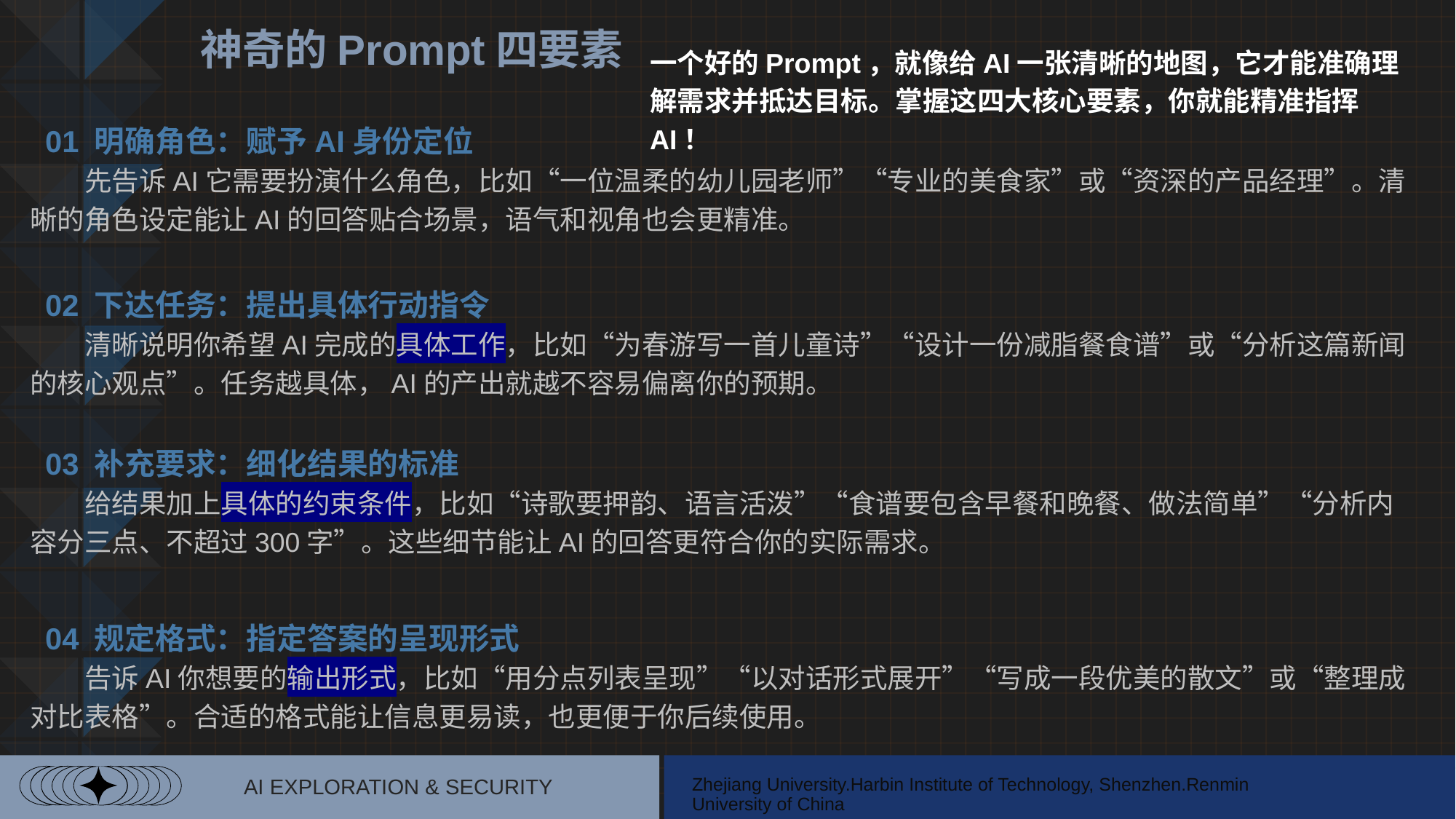

神奇的Prompt四要素
一个好的Prompt，就像给AI一张清晰的地图，它才能准确理解需求并抵达目标。掌握这四大核心要素，你就能精准指挥AI！

01 明确角色：赋予AI身份定位
先告诉AI它需要扮演什么角色，比如“一位温柔的幼儿园老师”“专业的美食家”或“资深的产品经理”。清晰的角色设定能让AI的回答贴合场景，语气和视角也会更精准。

02 下达任务：提出具体行动指令
清晰说明你希望AI完成的具体工作，比如“为春游写一首儿童诗”“设计一份减脂餐食谱”或“分析这篇新闻的核心观点”。任务越具体，AI的产出就越不容易偏离你的预期。

03 补充要求：细化结果的标准
给结果加上具体的约束条件，比如“诗歌要押韵、语言活泼”“食谱要包含早餐和晚餐、做法简单”“分析内容分三点、不超过300字”。这些细节能让AI的回答更符合你的实际需求。

04 规定格式：指定答案的呈现形式
告诉AI你想要的输出形式，比如“用分点列表呈现”“以对话形式展开”“写成一段优美的散文”或“整理成对比表格”。合适的格式能让信息更易读，也更便于你后续使用。

AI EXPLORATION & SECURITY
Zhejiang University.Harbin Institute of Technology, Shenzhen.Renmin University of China